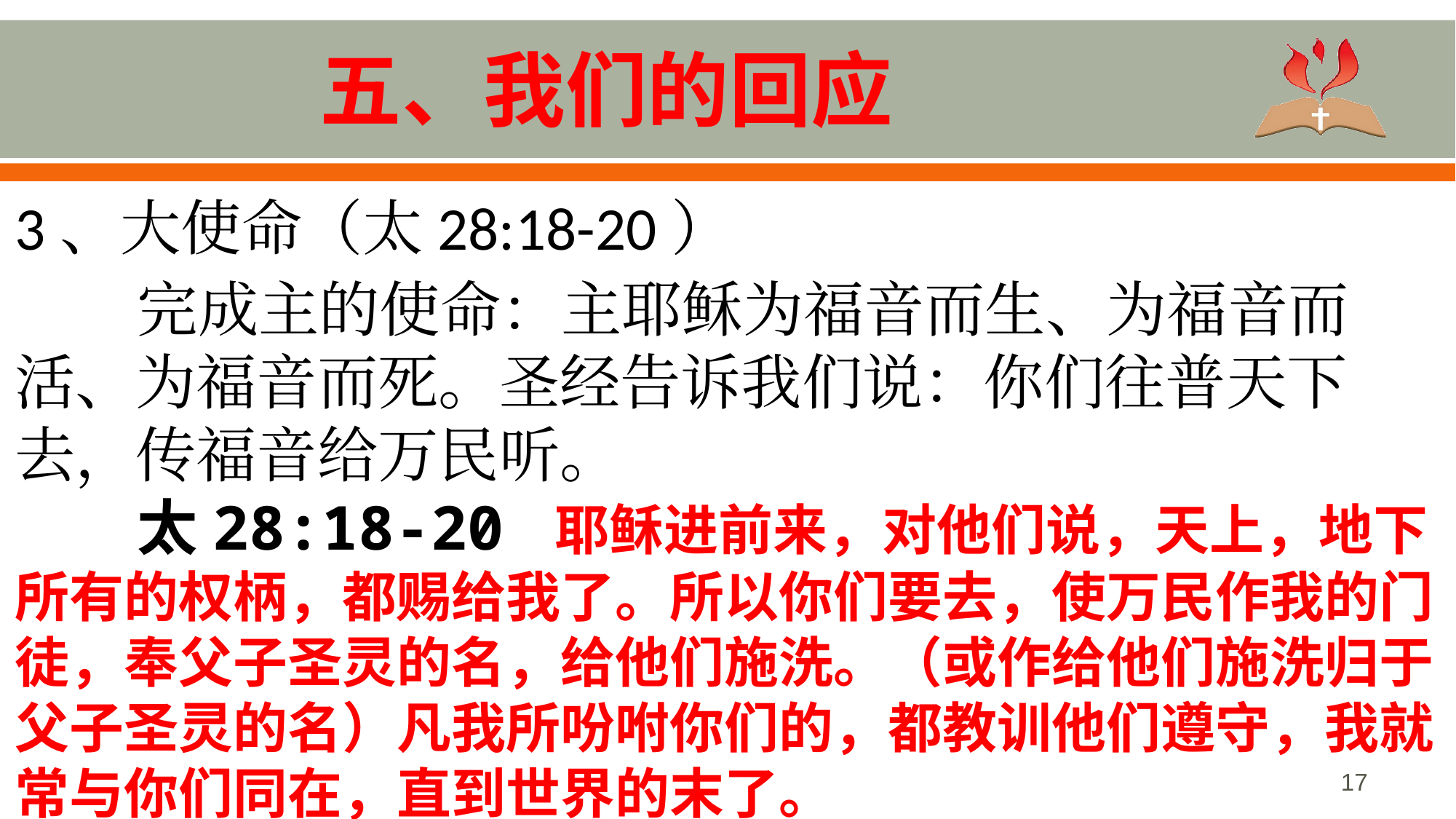

# 五、我们的回应
3、大使命（太28:18-20）
完成主的使命：主耶稣为福音而生、为福音而活、为福音而死。圣经告诉我们说：你们往普天下去，传福音给万民听。
太28:18-20 耶稣进前来，对他们说，天上，地下所有的权柄，都赐给我了。所以你们要去，使万民作我的门徒，奉父子圣灵的名，给他们施洗。（或作给他们施洗归于父子圣灵的名）凡我所吩咐你们的，都教训他们遵守，我就常与你们同在，直到世界的末了。

17